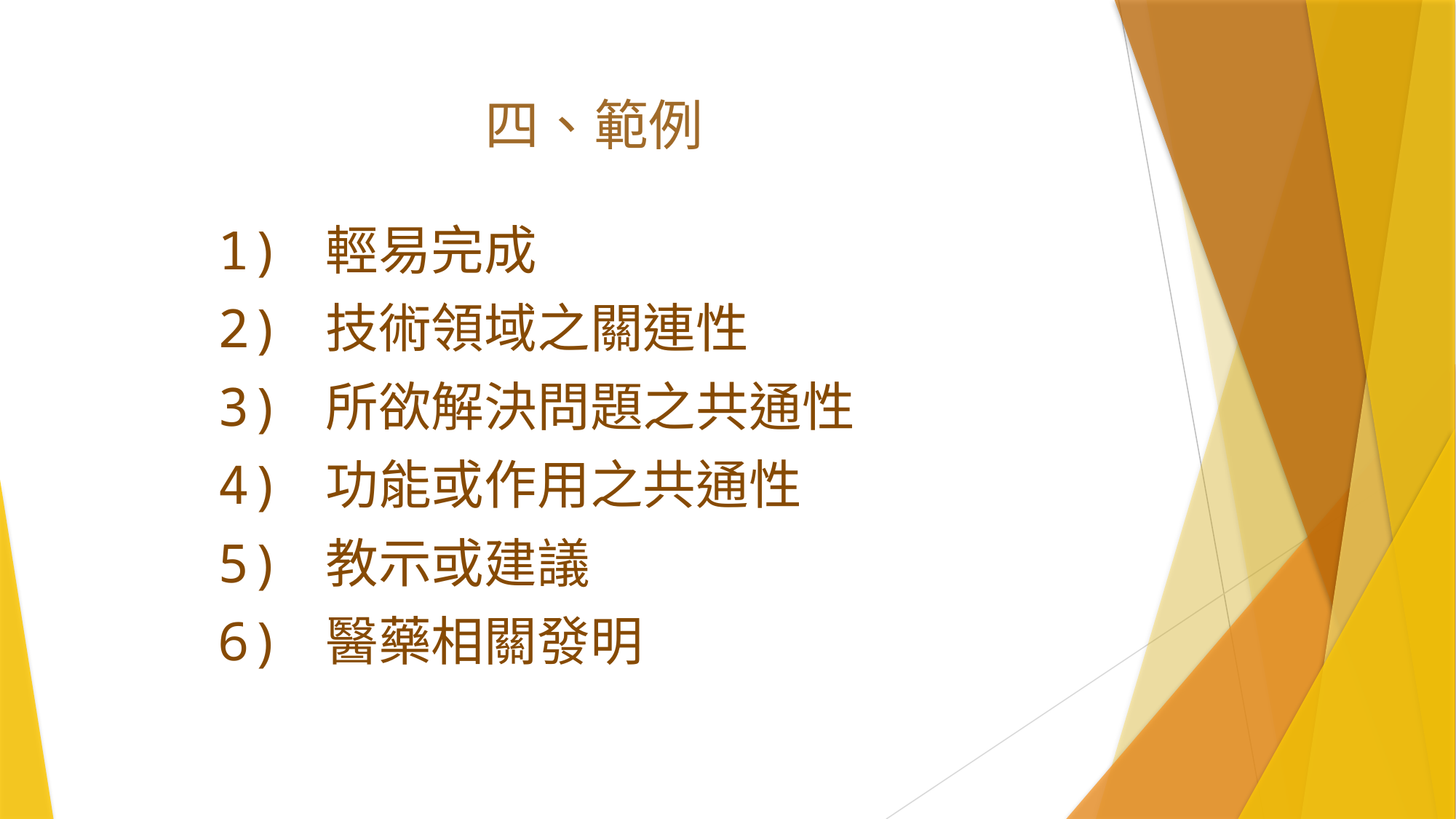

# 四、範例
1) 輕易完成
2) 技術領域之關連性
3) 所欲解決問題之共通性
4) 功能或作用之共通性
5) 教示或建議
6) 醫藥相關發明